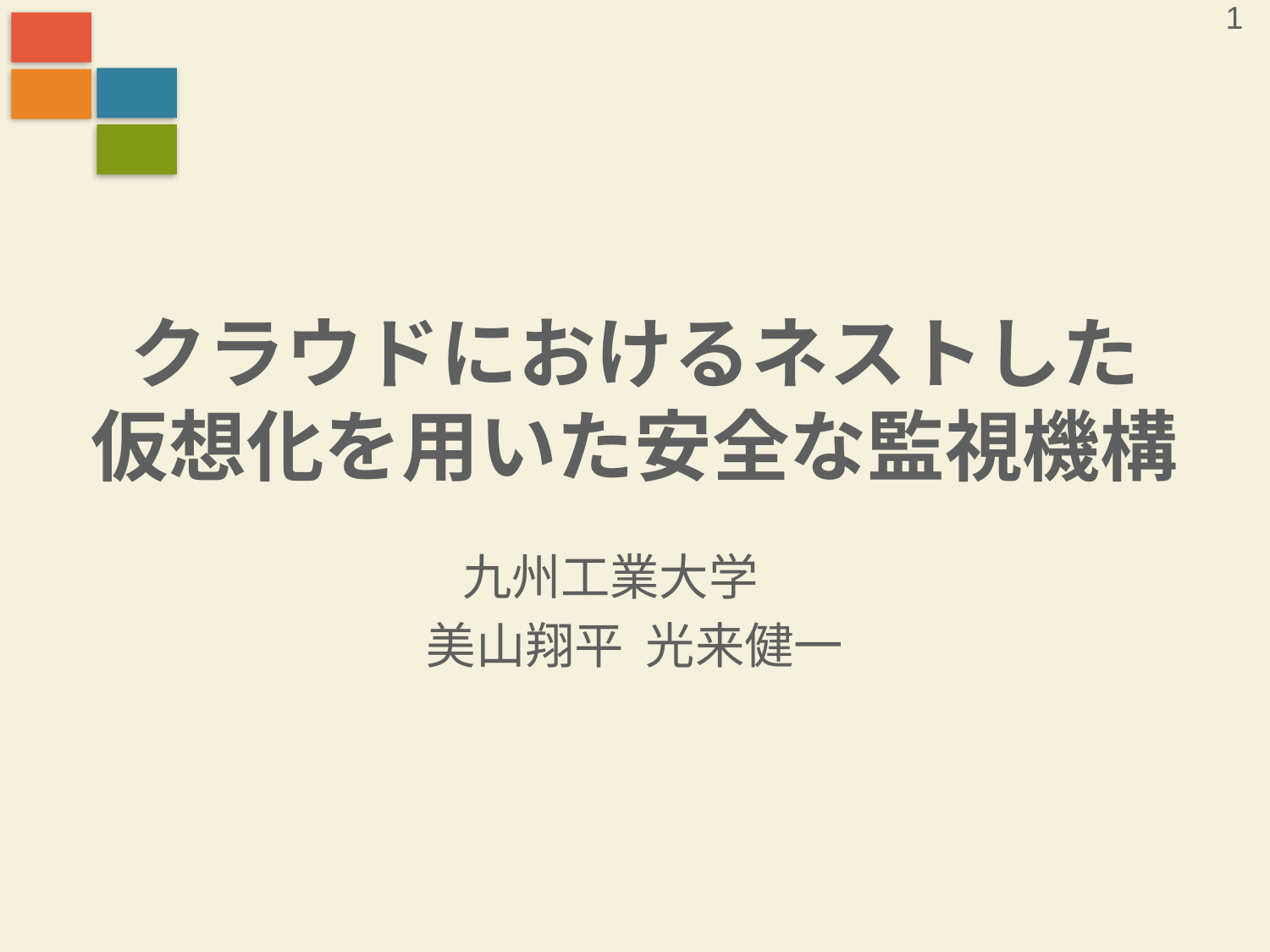

1
# クラウドにおけるネストした 仮想化を用いた安全な監視機構
九州工業大学
美山翔平  光来健一